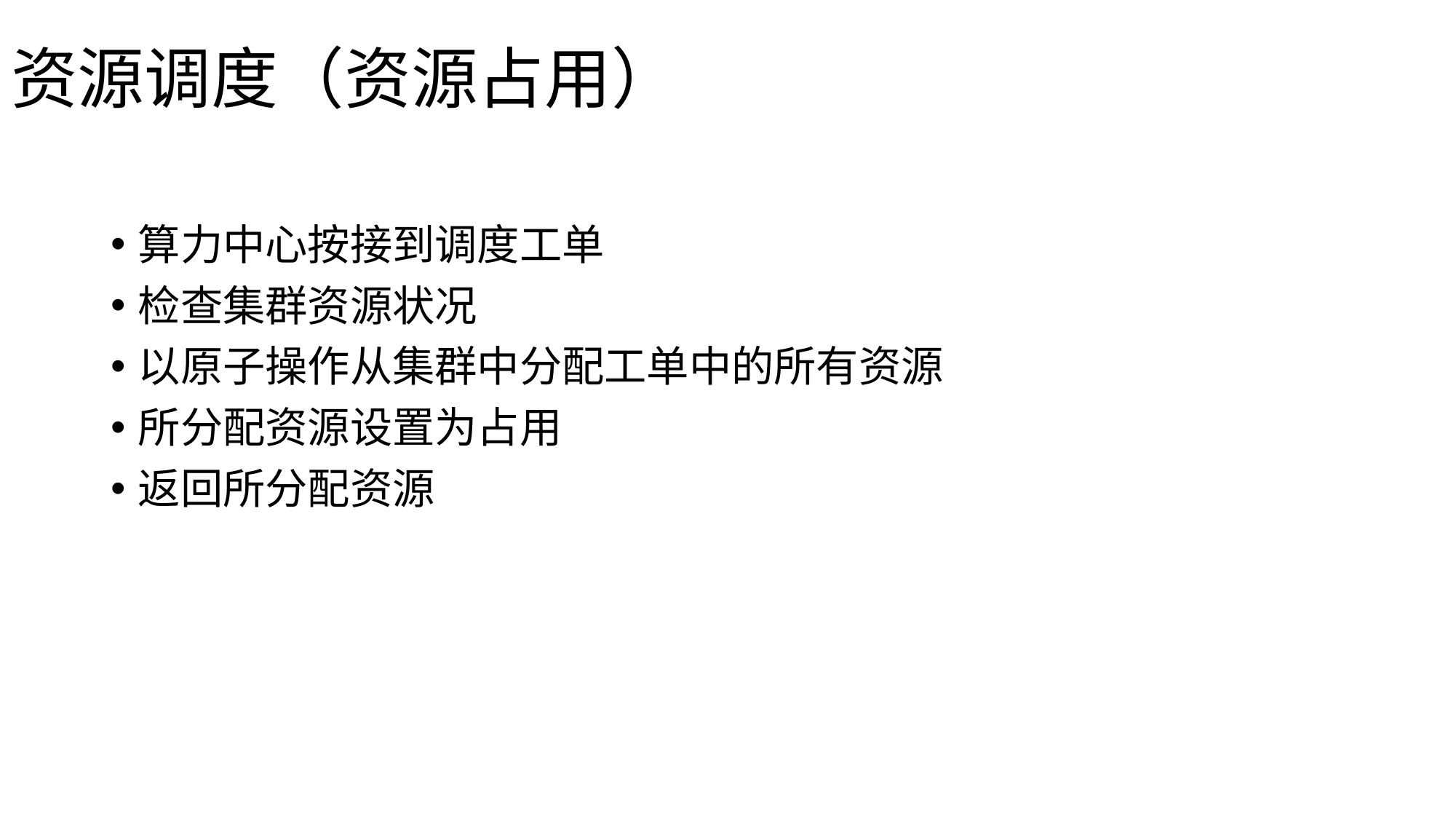

# 资源调度（资源占用）
算力中心按接到调度工单
检查集群资源状况
以原子操作从集群中分配工单中的所有资源
所分配资源设置为占用
返回所分配资源